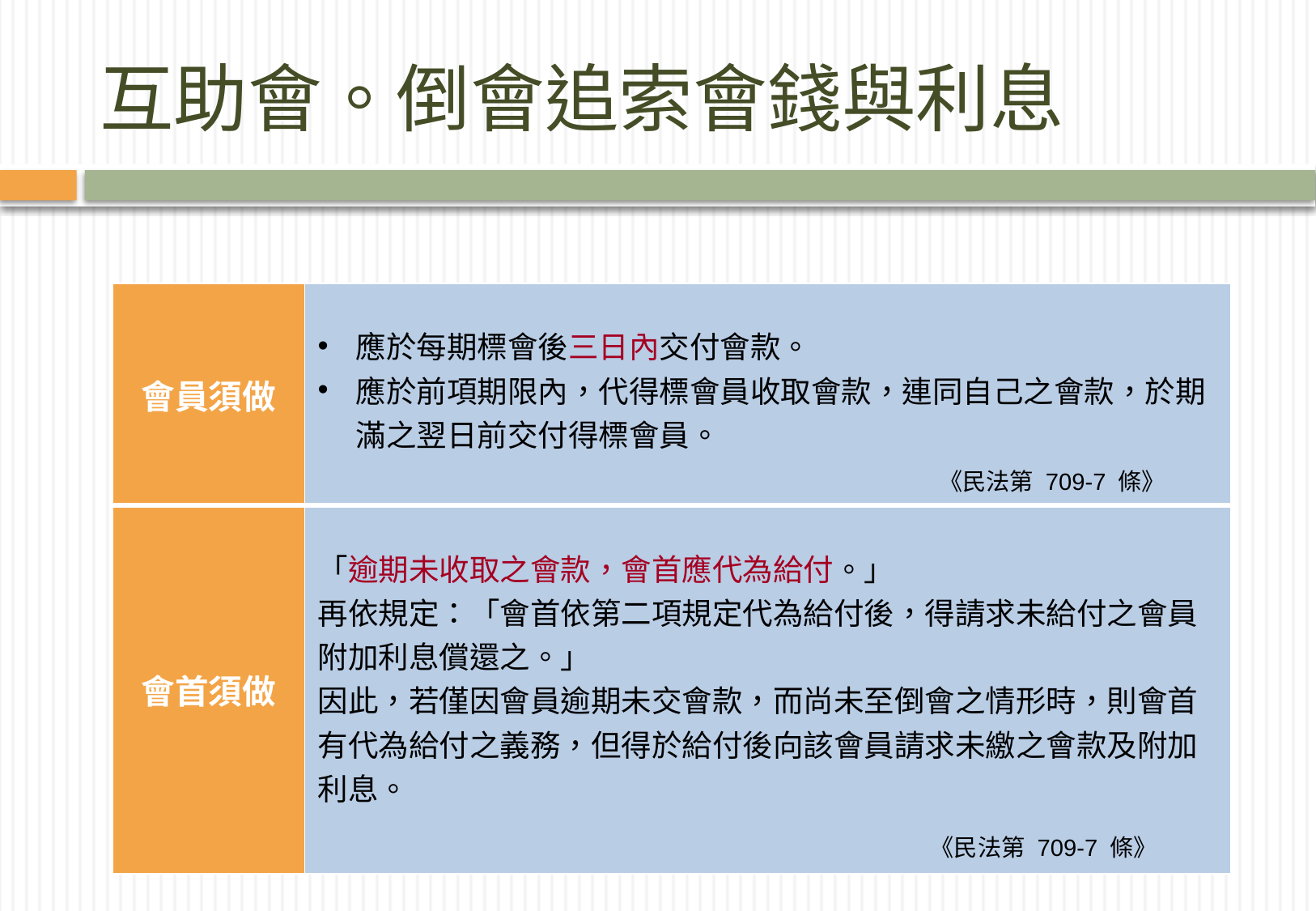

# 互助會。倒會追索會錢與利息
| 會員須做 | 應於每期標會後三日內交付會款。 應於前項期限內，代得標會員收取會款，連同自己之會款，於期滿之翌日前交付得標會員。 《民法第 709-7 條》 |
| --- | --- |
| 會首須做 | 「逾期未收取之會款，會首應代為給付。」 再依規定：「會首依第二項規定代為給付後，得請求未給付之會員附加利息償還之。」 因此，若僅因會員逾期未交會款，而尚未至倒會之情形時，則會首有代為給付之義務，但得於給付後向該會員請求未繳之會款及附加利息。 《民法第 709-7 條》 |